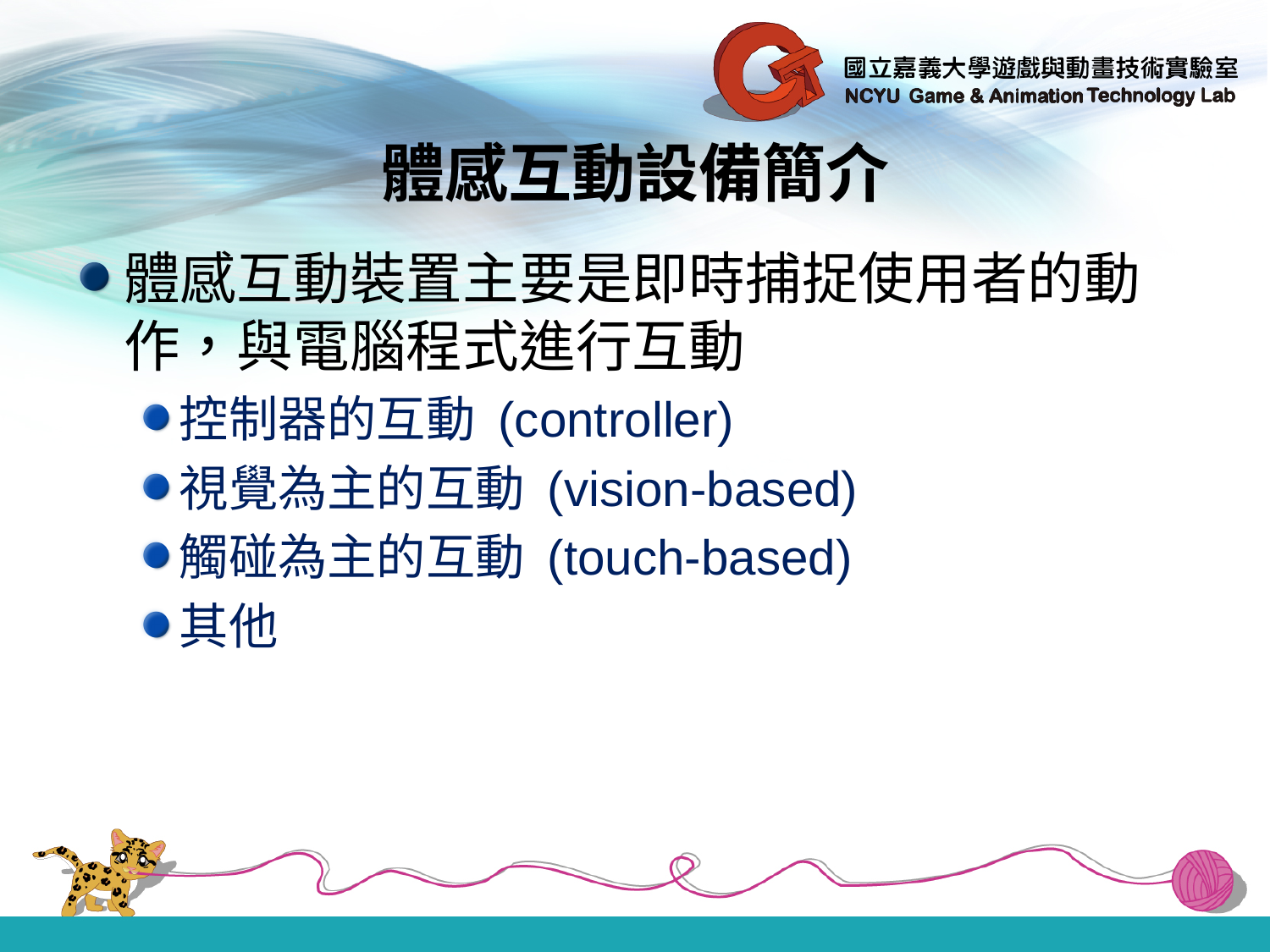

# 體感互動設備簡介
體感互動裝置主要是即時捕捉使用者的動作，與電腦程式進行互動
控制器的互動 (controller)
視覺為主的互動 (vision-based)
觸碰為主的互動 (touch-based)
其他